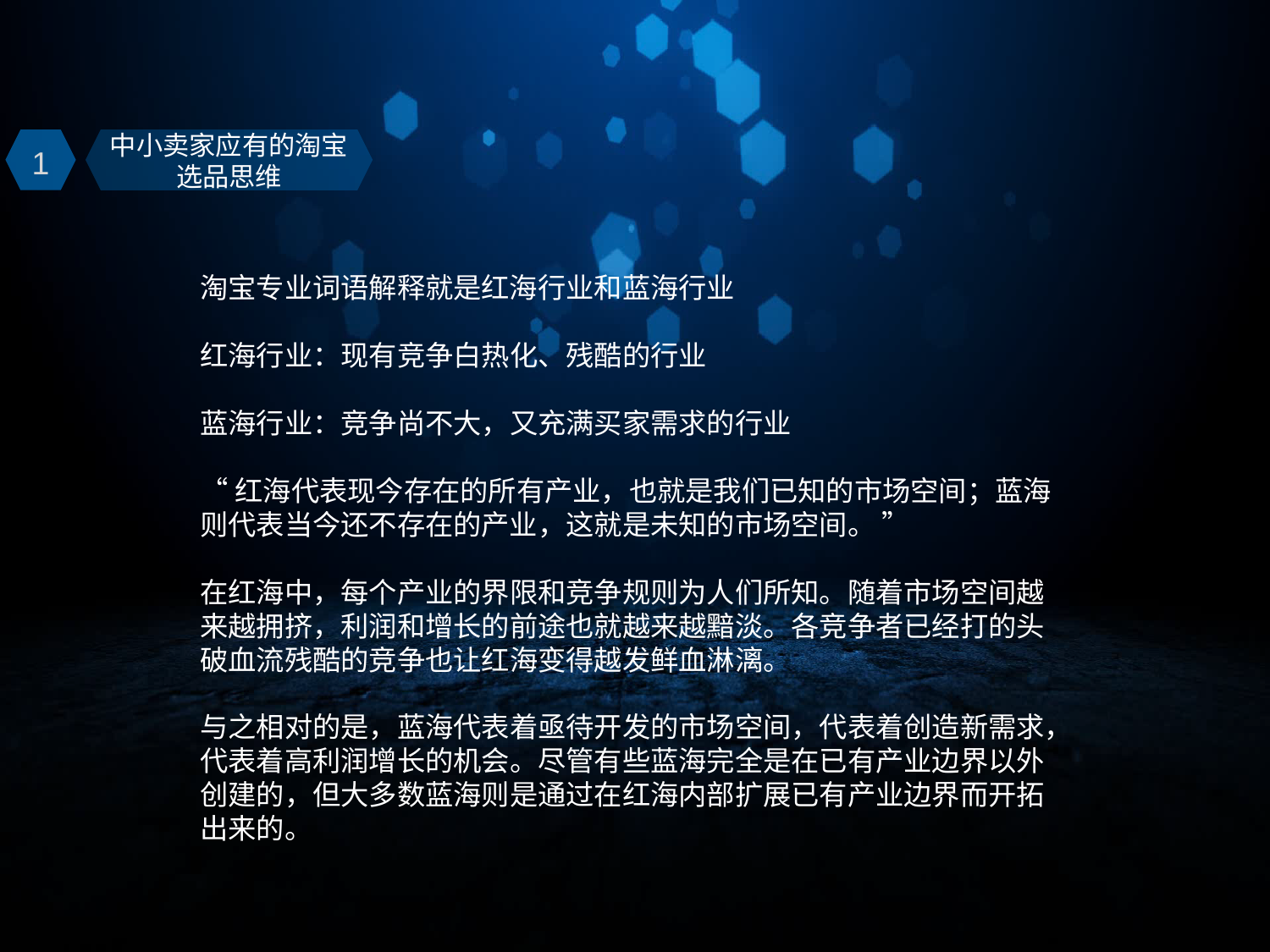

中小卖家应有的淘宝选品思维

1

淘宝专业词语解释就是红海行业和蓝海行业

红海行业：现有竞争白热化、残酷的行业

蓝海行业：竞争尚不大，又充满买家需求的行业

“红海代表现今存在的所有产业，也就是我们已知的市场空间；蓝海则代表当今还不存在的产业，这就是未知的市场空间。 ”

在红海中，每个产业的界限和竞争规则为人们所知。随着市场空间越来越拥挤，利润和增长的前途也就越来越黯淡。各竞争者已经打的头破血流残酷的竞争也让红海变得越发鲜血淋漓。

与之相对的是，蓝海代表着亟待开发的市场空间，代表着创造新需求，代表着高利润增长的机会。尽管有些蓝海完全是在已有产业边界以外创建的，但大多数蓝海则是通过在红海内部扩展已有产业边界而开拓出来的。